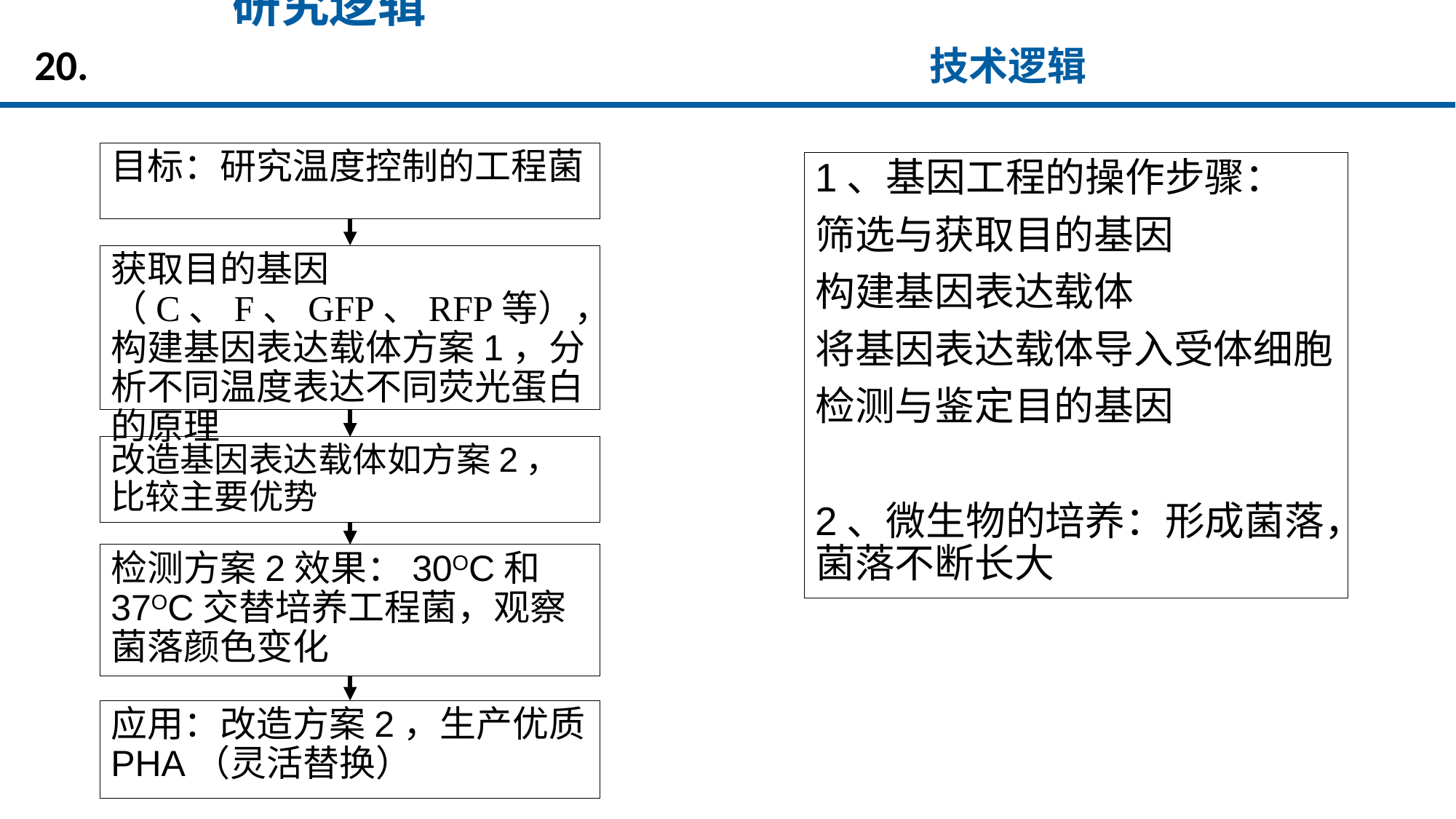

# 研究逻辑
技术逻辑
20.
目标：研究温度控制的工程菌
1、基因工程的操作步骤：
筛选与获取目的基因
构建基因表达载体
将基因表达载体导入受体细胞
检测与鉴定目的基因

2、微生物的培养：形成菌落，菌落不断长大
获取目的基因（C、F、GFP、RFP等），构建基因表达载体方案1，分析不同温度表达不同荧光蛋白的原理
改造基因表达载体如方案2，比较主要优势
检测方案2效果：30OC和37OC交替培养工程菌，观察菌落颜色变化
应用：改造方案2，生产优质PHA（灵活替换）